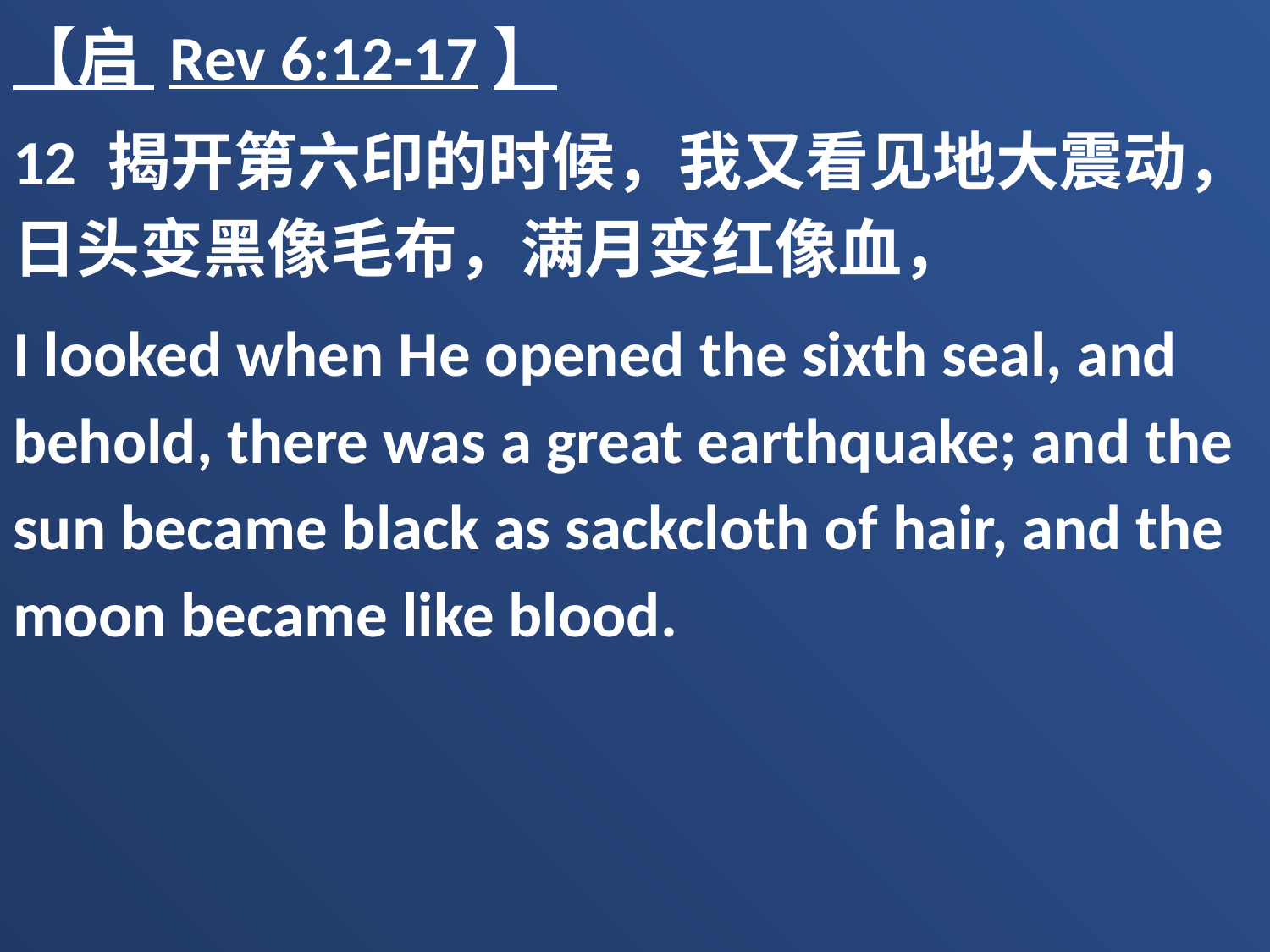

【启 Rev 6:12-17】
12 揭开第六印的时候，我又看见地大震动，日头变黑像毛布，满月变红像血，
I looked when He opened the sixth seal, and behold, there was a great earthquake; and the sun became black as sackcloth of hair, and the moon became like blood.